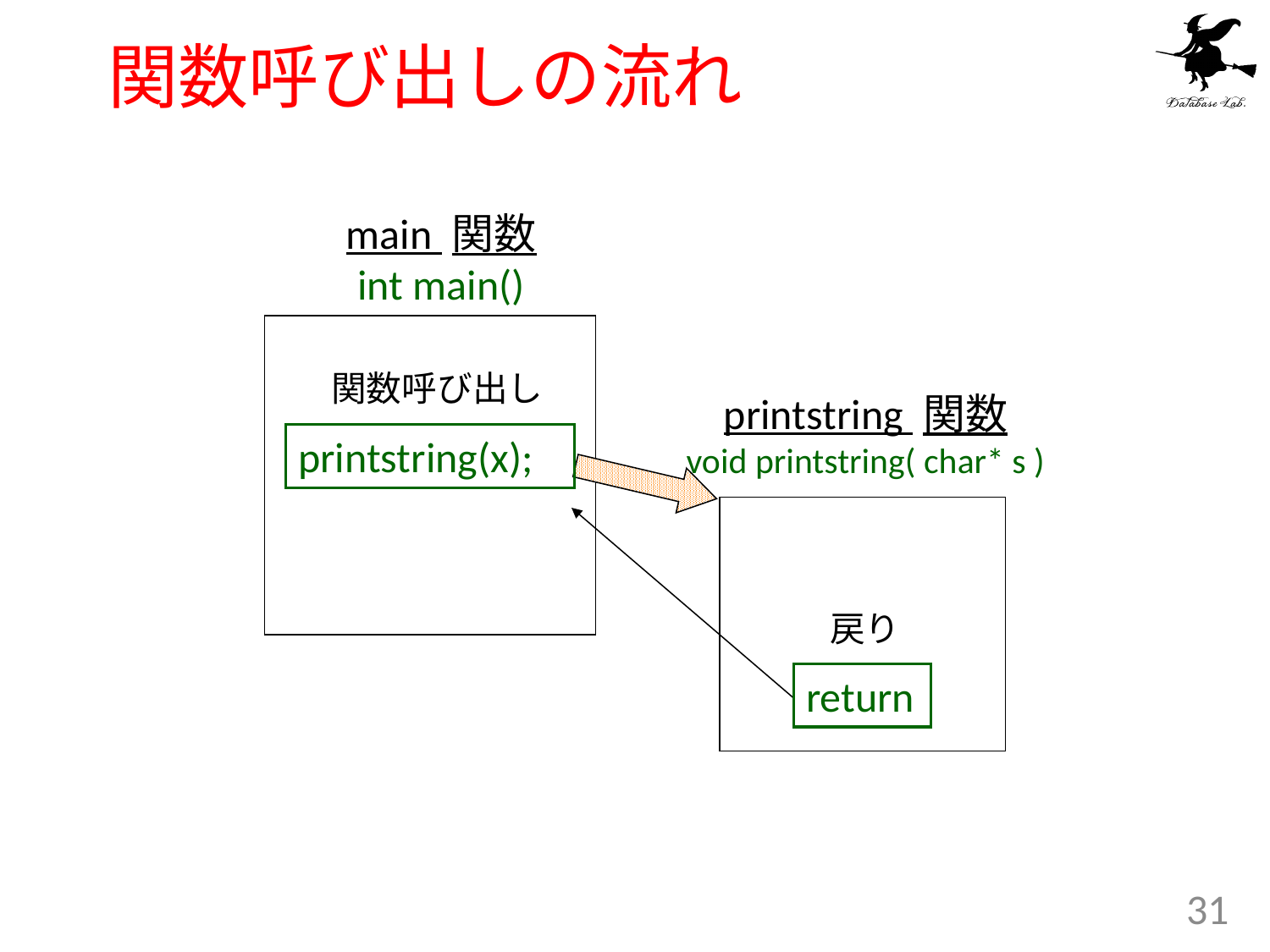

# 関数呼び出しの流れ
main 関数
int main()

関数呼び出し
printstring 関数
void printstring( char* s )
printstring(x);

戻り
return
31